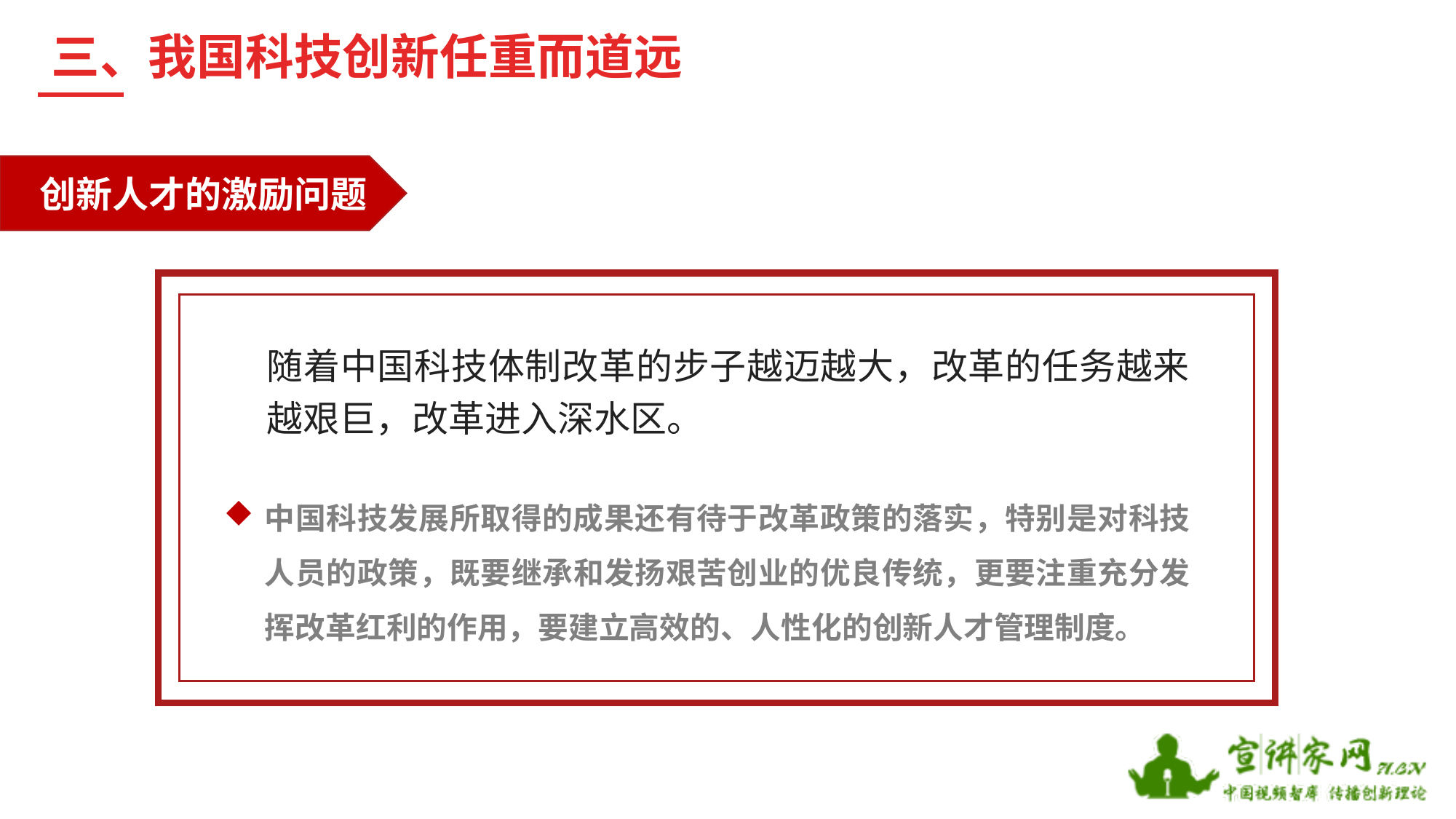

三、我国科技创新任重而道远

创新人才的激励问题

随着中国科技体制改革的步子越迈越大，改革的任务越来越艰巨，改革进入深水区。
中国科技发展所取得的成果还有待于改革政策的落实，特别是对科技人员的政策，既要继承和发扬艰苦创业的优良传统，更要注重充分发挥改革红利的作用，要建立高效的、人性化的创新人才管理制度。